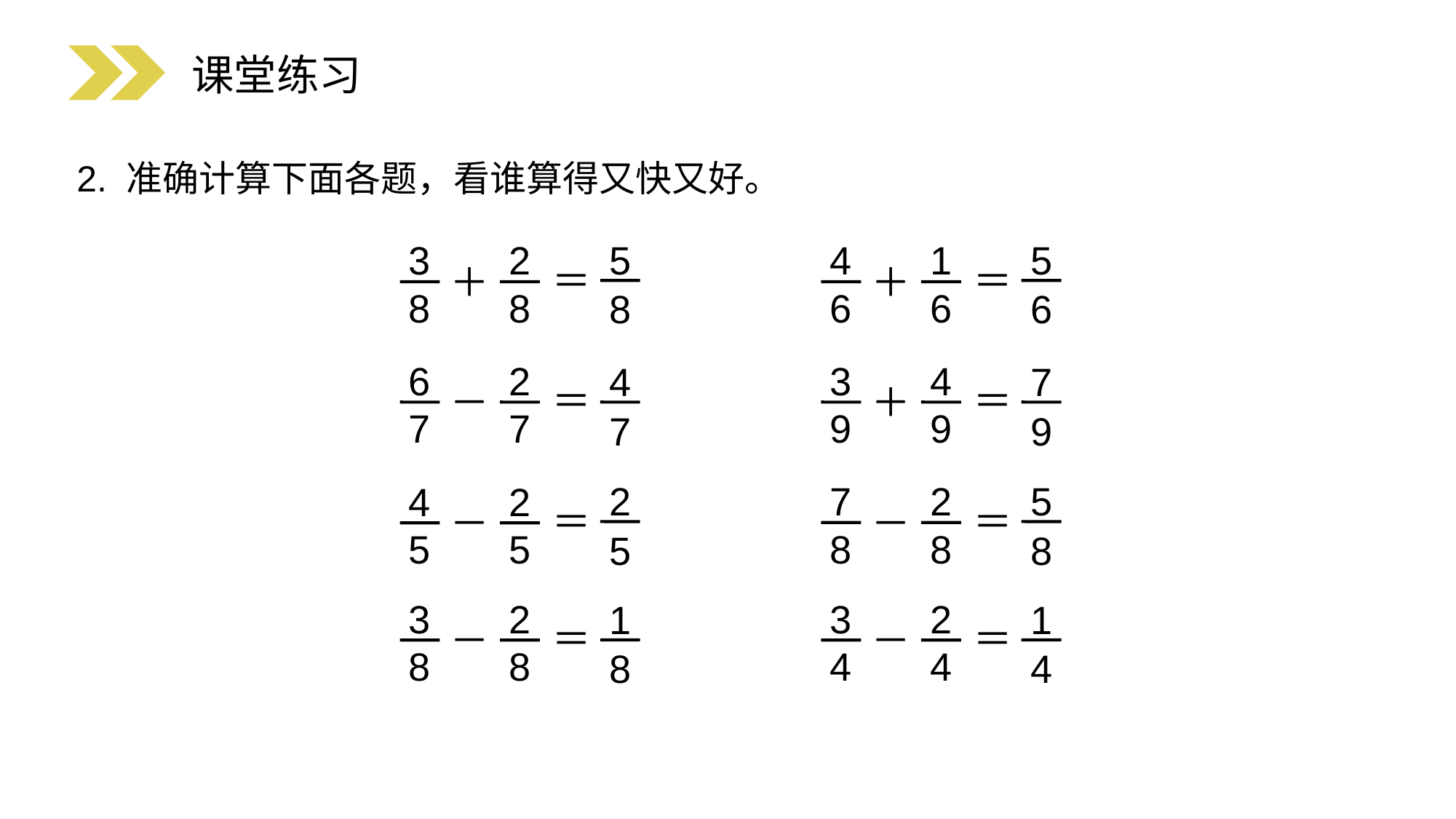

课堂练习
2. 准确计算下面各题，看谁算得又快又好。
5
8

5
6

3
8

2
8

＝
＋
4
6

1
6

＝
＋
6
7

2
7

＝
－
3
9

4
9

＝
＋
4
7

7
9

7
8

2
8

＝
－
2
5

5
8

4
5

2
5

＝
－
3
8

2
8

＝
－
3
4

2
4

＝
－
1
8

1
4